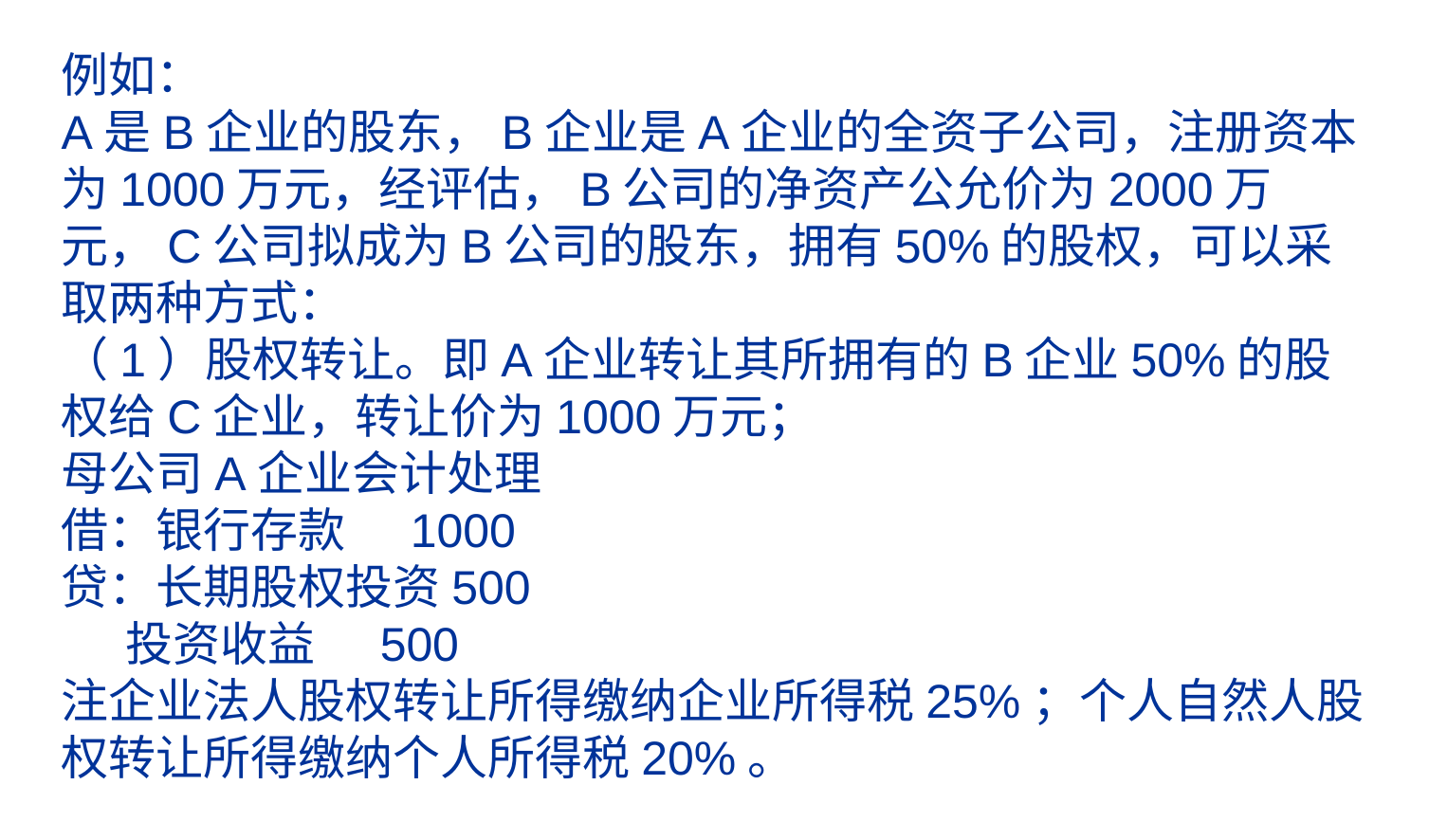

# 例如： A是B企业的股东，B企业是A企业的全资子公司，注册资本为1000万元，经评估，B公司的净资产公允价为2000万元，C公司拟成为B公司的股东，拥有50%的股权，可以采取两种方式： （1）股权转让。即A企业转让其所拥有的B企业50%的股权给C企业，转让价为1000万元； 母公司A企业会计处理 借：银行存款     1000 贷：长期股权投资500 投资收益     500 注企业法人股权转让所得缴纳企业所得税25%；个人自然人股权转让所得缴纳个人所得税20%。